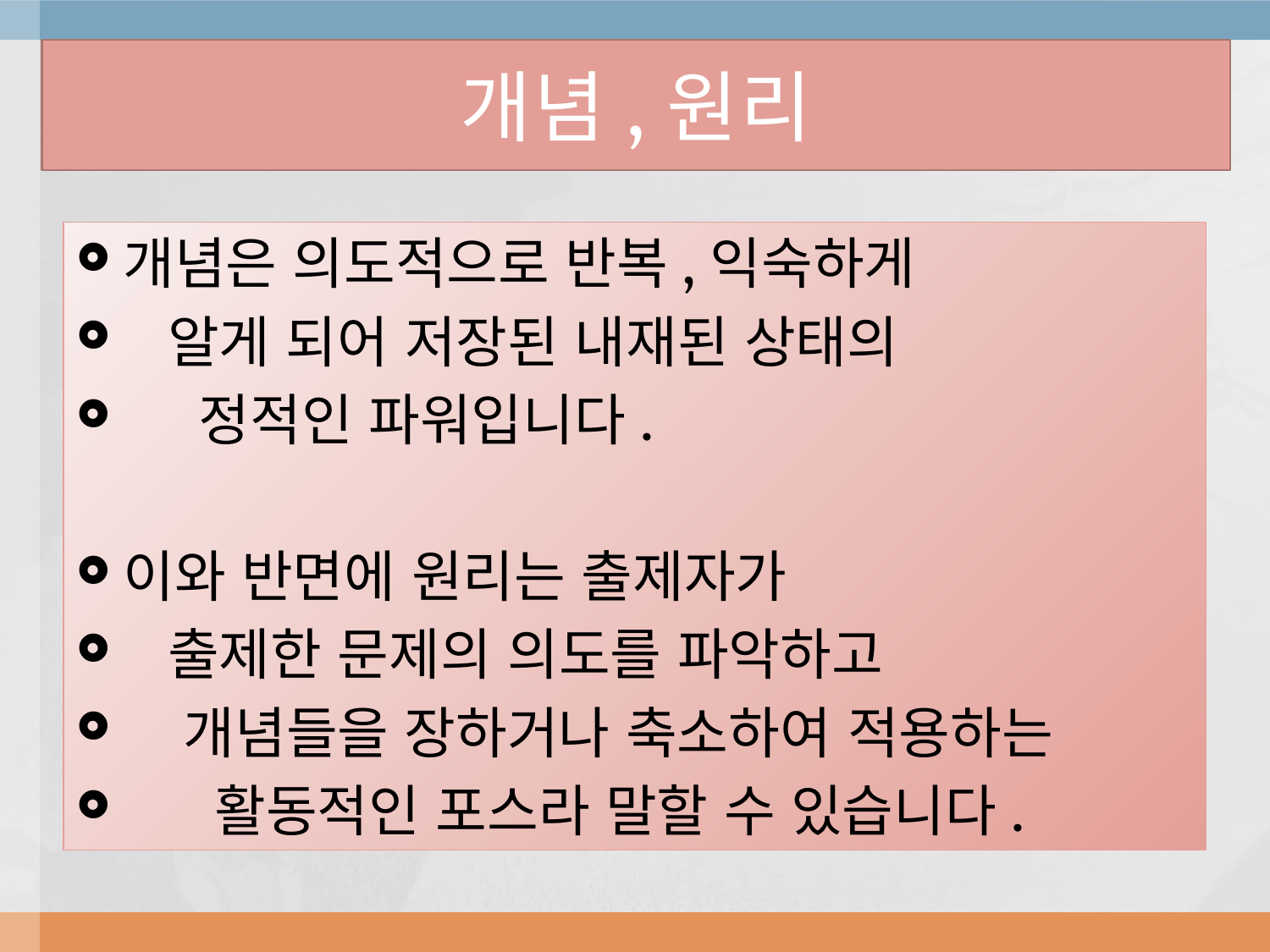

# 개념,원리
개념은 의도적으로 반복,익숙하게
  알게 되어 저장된 내재된 상태의
    정적인 파워입니다.

이와 반면에 원리는 출제자가
  출제한 문제의 의도를 파악하고
   개념들을 장하거나 축소하여 적용하는
     활동적인 포스라 말할 수 있습니다.